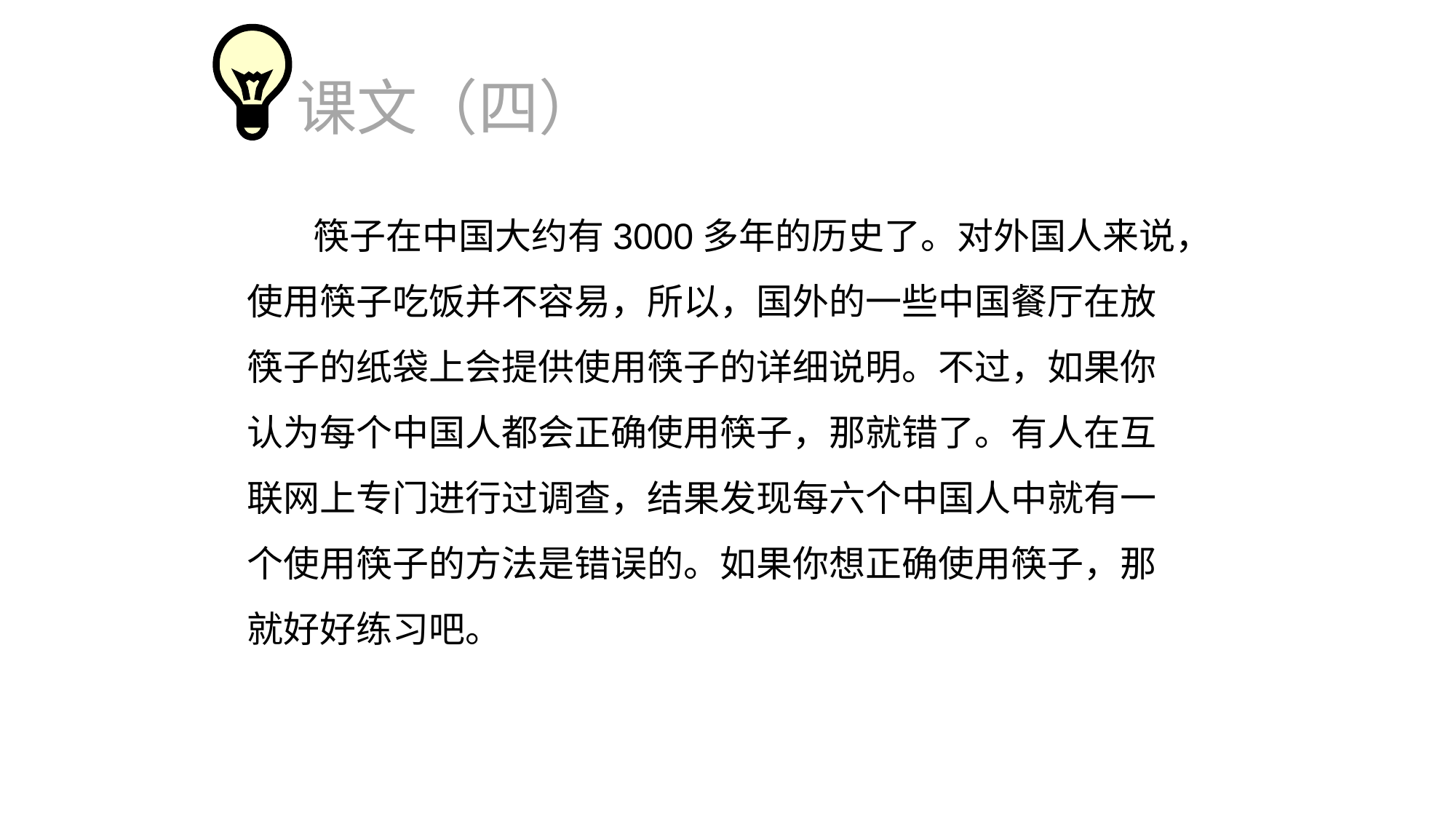

课文（四）
       筷子在中国大约有3000多年的历史了。对外国人来说，
使用筷子吃饭并不容易，所以，国外的一些中国餐厅在放
筷子的纸袋上会提供使用筷子的详细说明。不过，如果你
认为每个中国人都会正确使用筷子，那就错了。有人在互
联网上专门进行过调查，结果发现每六个中国人中就有一
个使用筷子的方法是错误的。如果你想正确使用筷子，那
就好好练习吧。